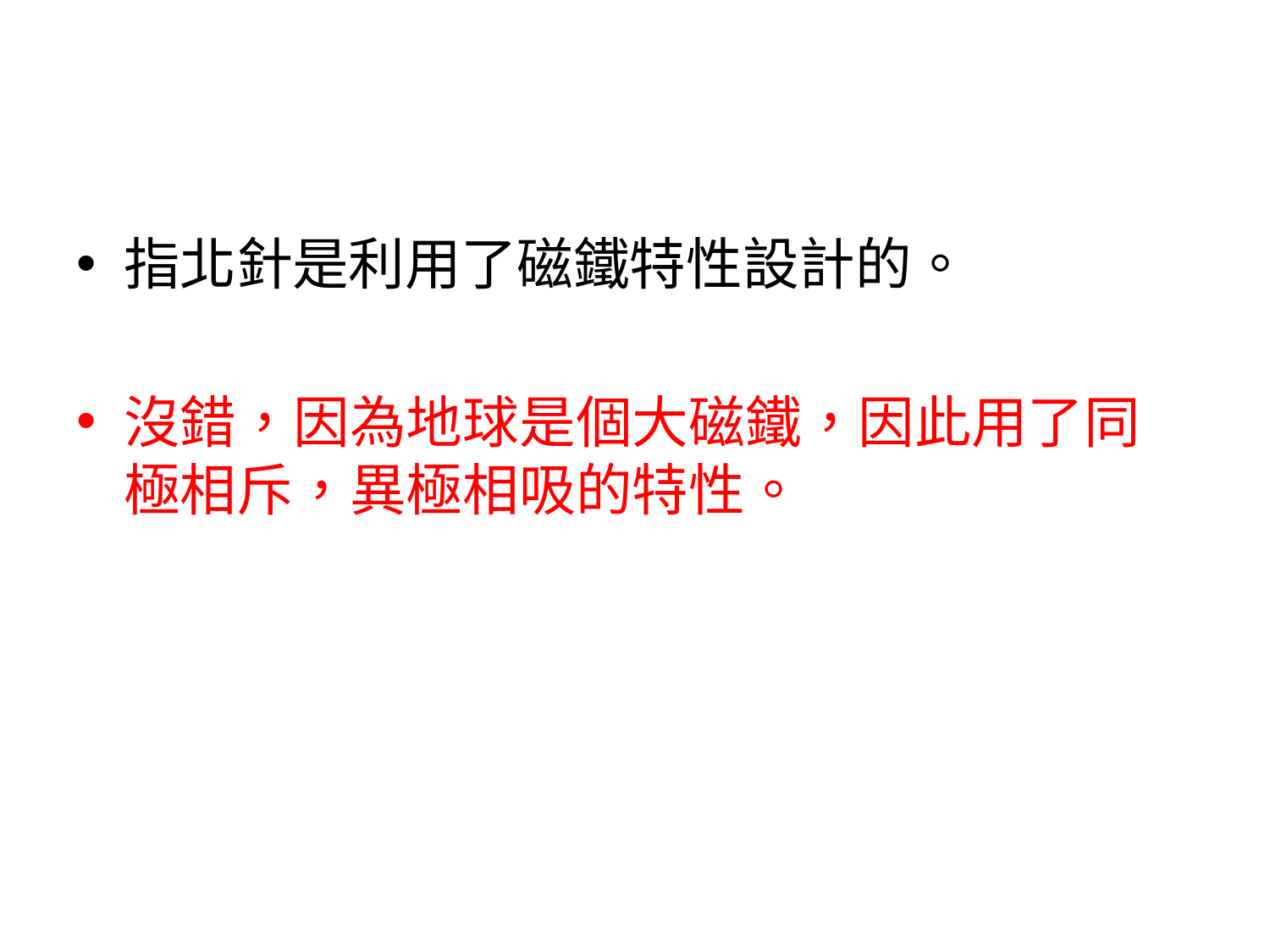

#
指北針是利用了磁鐵特性設計的。

沒錯，因為地球是個大磁鐵，因此用了同極相斥，異極相吸的特性。